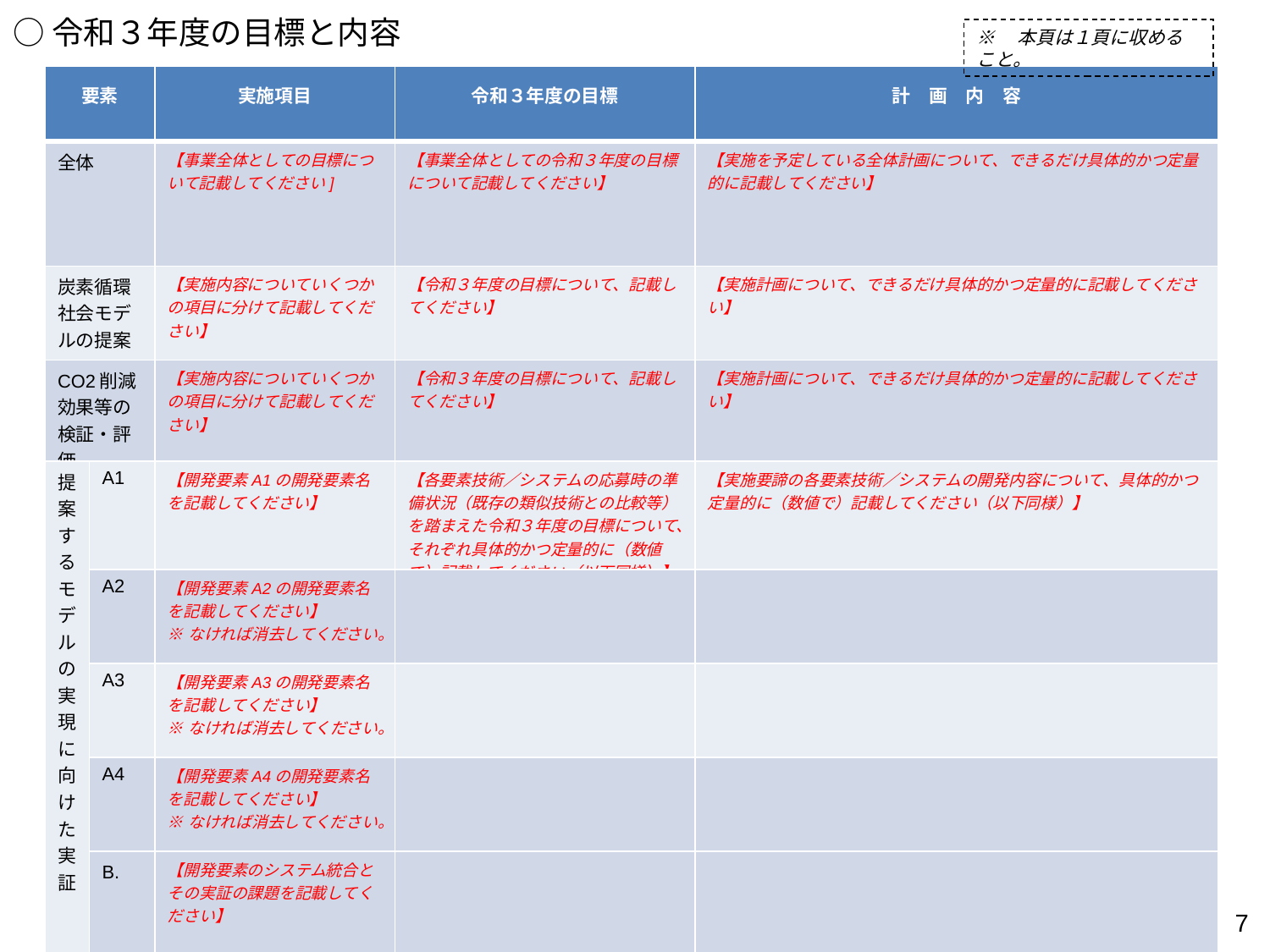

○令和３年度の目標と内容
※　本頁は１頁に収めること。
| 要素 |  | 実施項目 | 令和３年度の目標 | 計　画　内　容 |
| --- | --- | --- | --- | --- |
| 全体 |  | 【事業全体としての目標について記載してください] | 【事業全体としての令和３年度の目標について記載してください】 | 【実施を予定している全体計画について、できるだけ具体的かつ定量的に記載してください】 |
| 炭素循環社会モデルの提案 |  | 【実施内容についていくつかの項目に分けて記載してください】 | 【令和３年度の目標について、記載してください】 | 【実施計画について、できるだけ具体的かつ定量的に記載してください】 |
| CO2削減効果等の検証・評価 |  | 【実施内容についていくつかの項目に分けて記載してください】 | 【令和３年度の目標について、記載してください】 | 【実施計画について、できるだけ具体的かつ定量的に記載してください】 |
| 提案するモデルの実現に向けた実証 | A1 | 【開発要素A1の開発要素名を記載してください】 | 【各要素技術／システムの応募時の準備状況（既存の類似技術との比較等）を踏まえた令和３年度の目標について、それぞれ具体的かつ定量的に（数値で）記載してください（以下同様）】 | 【実施要諦の各要素技術／システムの開発内容について、具体的かつ定量的に（数値で）記載してください（以下同様）】 |
|  | A2 | 【開発要素A2の開発要素名を記載してください】 ※なければ消去してください。 |  |  |
|  | A3 | 【開発要素A3の開発要素名を記載してください】 ※なければ消去してください。 |  |  |
|  | A4 | 【開発要素A4の開発要素名を記載してください】 ※なければ消去してください。 |  |  |
|  | B. | 【開発要素のシステム統合とその実証の課題を記載してください】 |  |  |
7